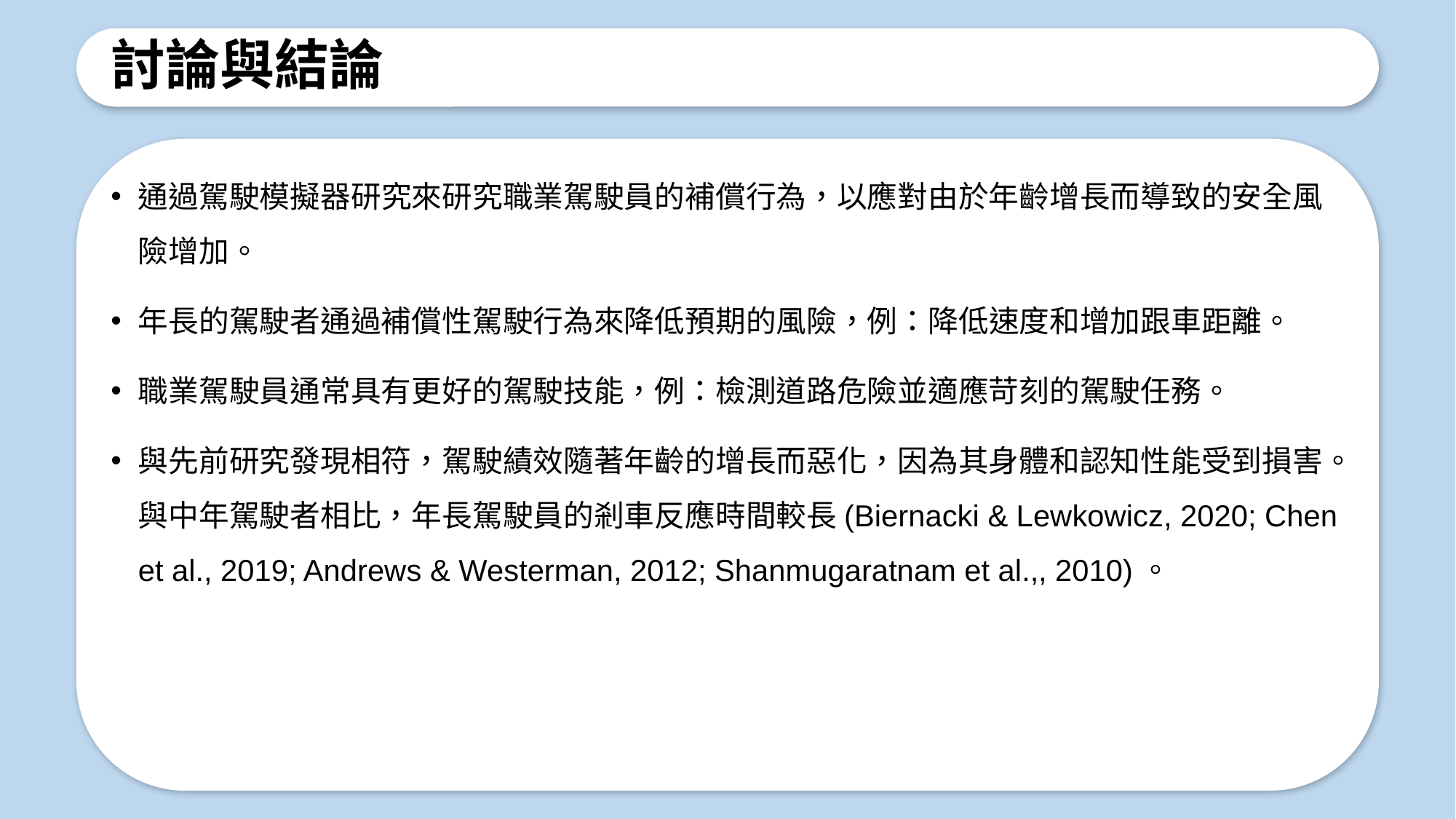

# 討論與結論
通過駕駛模擬器研究來研究職業駕駛員的補償行為，以應對由於年齡增長而導致的安全風險增加。
年長的駕駛者通過補償性駕駛行為來降低預期的風險，例：降低速度和增加跟車距離。
職業駕駛員通常具有更好的駕駛技能，例：檢測道路危險並適應苛刻的駕駛任務。
與先前研究發現相符，駕駛績效隨著年齡的增長而惡化，因為其身體和認知性能受到損害。與中年駕駛者相比，年長駕駛員的剎車反應時間較長(Biernacki & Lewkowicz, 2020; Chen et al., 2019; Andrews & Westerman, 2012; Shanmugaratnam et al.,, 2010)。